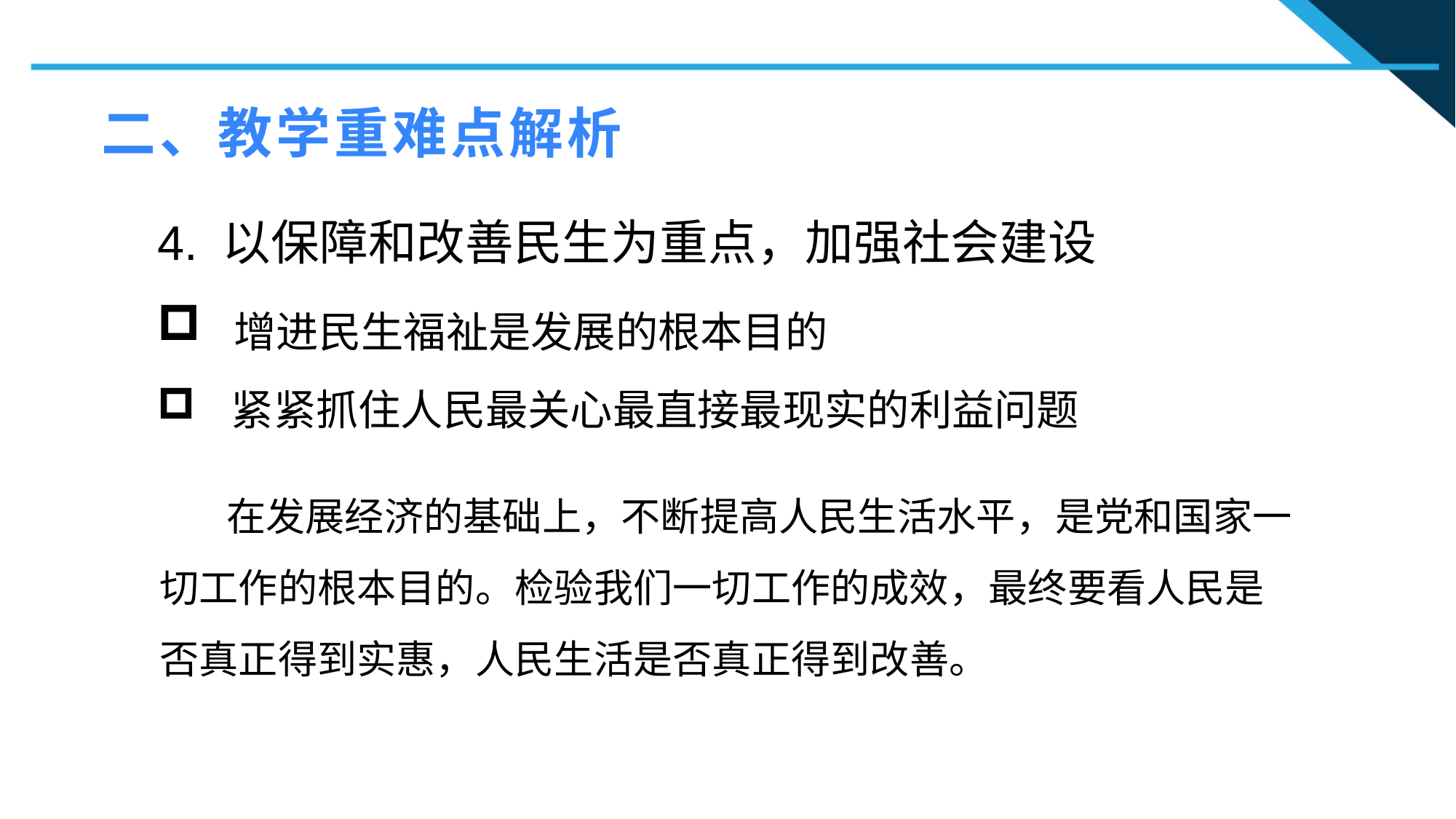

二、教学重难点解析
4. 以保障和改善民生为重点，加强社会建设
 增进民生福祉是发展的根本目的
 紧紧抓住人民最关心最直接最现实的利益问题

1
2
2
      在发展经济的基础上，不断提高人民生活水平，是党和国家一切工作的根本目的。检验我们一切工作的成效，最终要看人民是否真正得到实惠，人民生活是否真正得到改善。
n